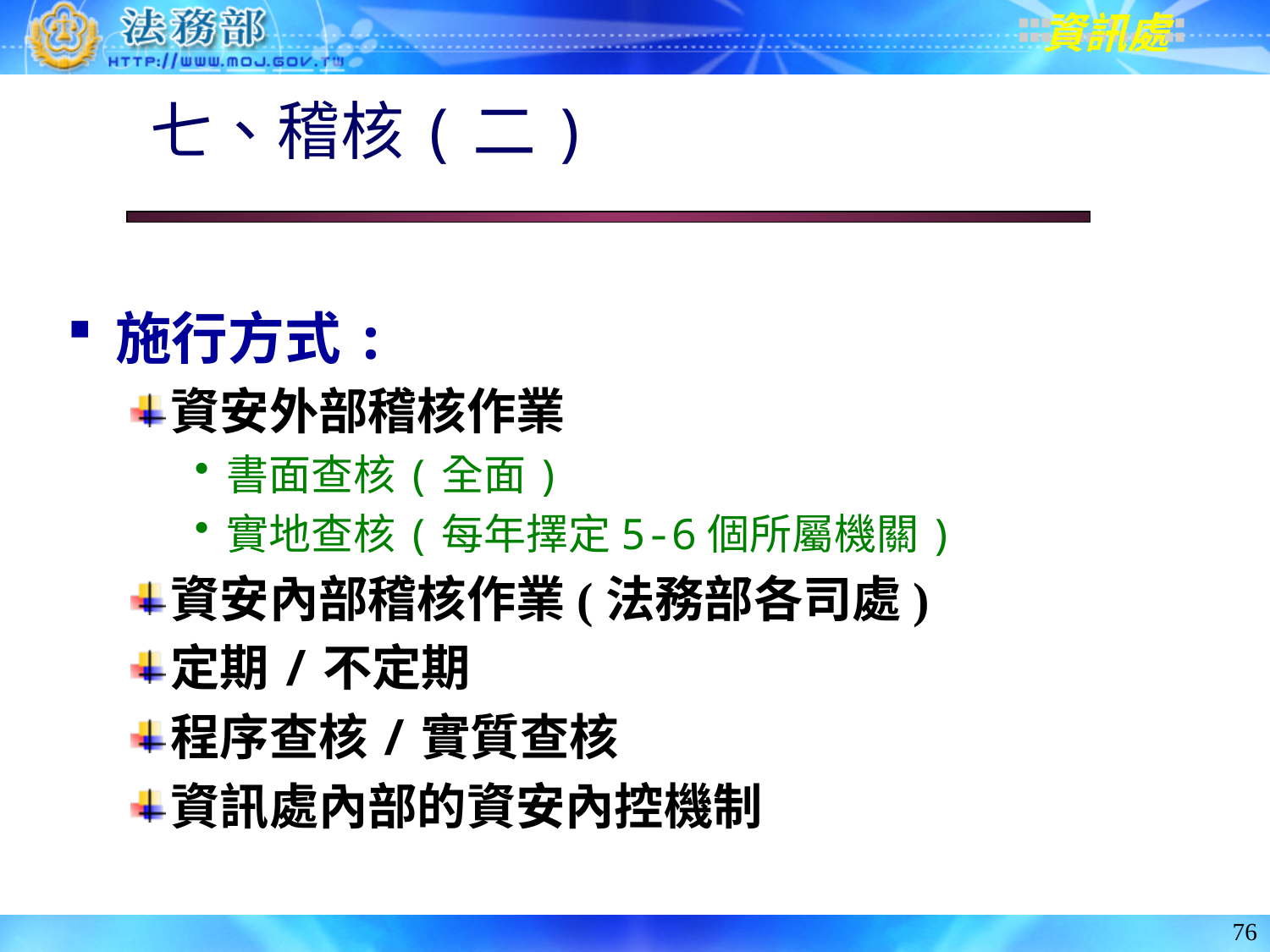

# 七、稽核(二)

施行方式:
資安外部稽核作業
書面查核(全面)
實地查核(每年擇定5-6個所屬機關)
資安內部稽核作業(法務部各司處)
定期/不定期
程序查核/實質查核
資訊處內部的資安內控機制